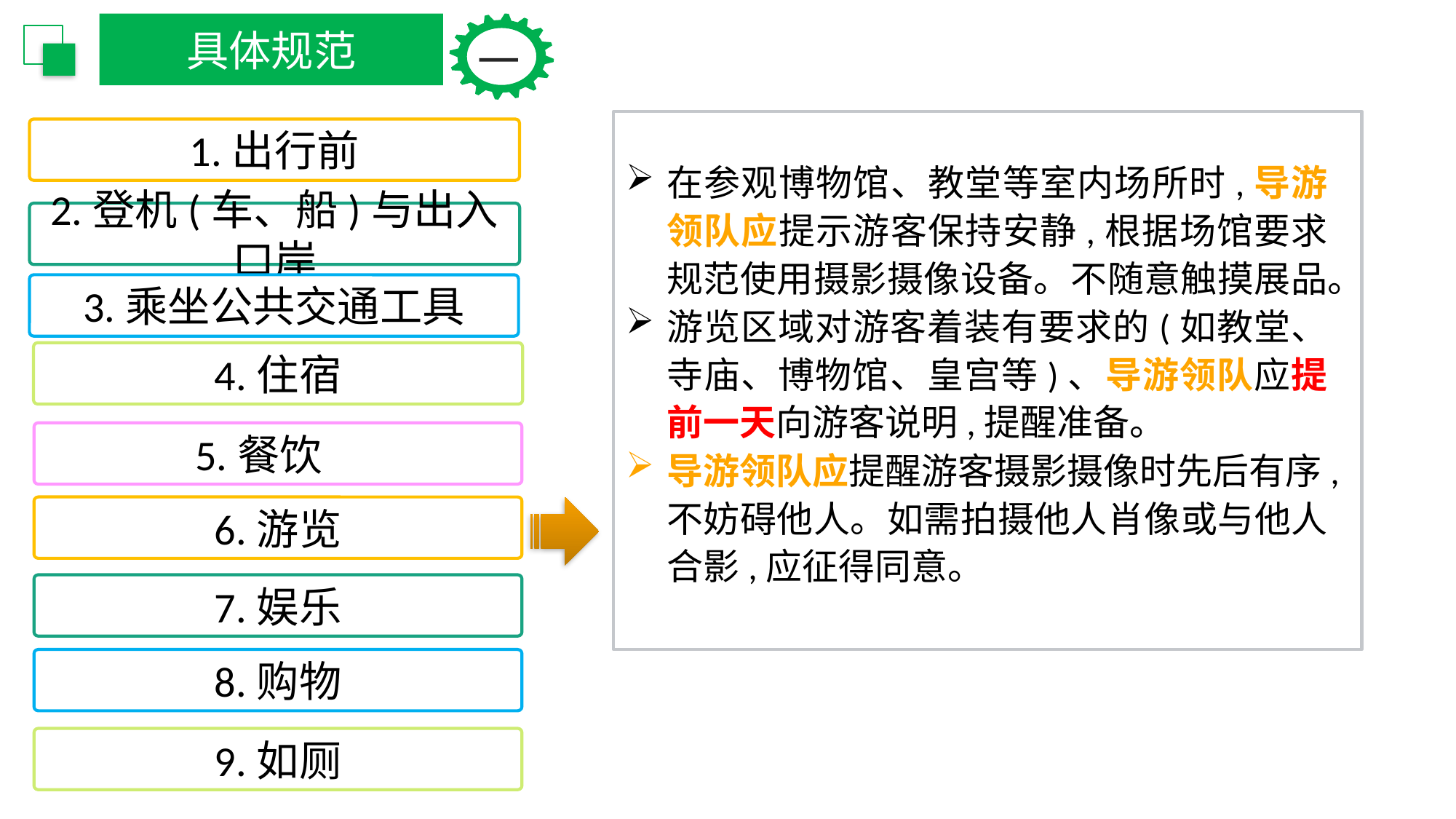

具体规范

一

1.出行前
在参观博物馆、教堂等室内场所时,导游领队应提示游客保持安静,根据场馆要求规范使用摄影摄像设备。不随意触摸展品。
游览区域对游客着装有要求的(如教堂、寺庙、博物馆、皇宫等)、导游领队应提前一天向游客说明,提醒准备。
导游领队应提醒游客摄影摄像时先后有序,不妨碍他人。如需拍摄他人肖像或与他人合影,应征得同意。
2.登机(车、船)与出入口岸
3.乘坐公共交通工具
4.住宿
5.餐饮
6.游览

7.娱乐
8.购物
9.如厕